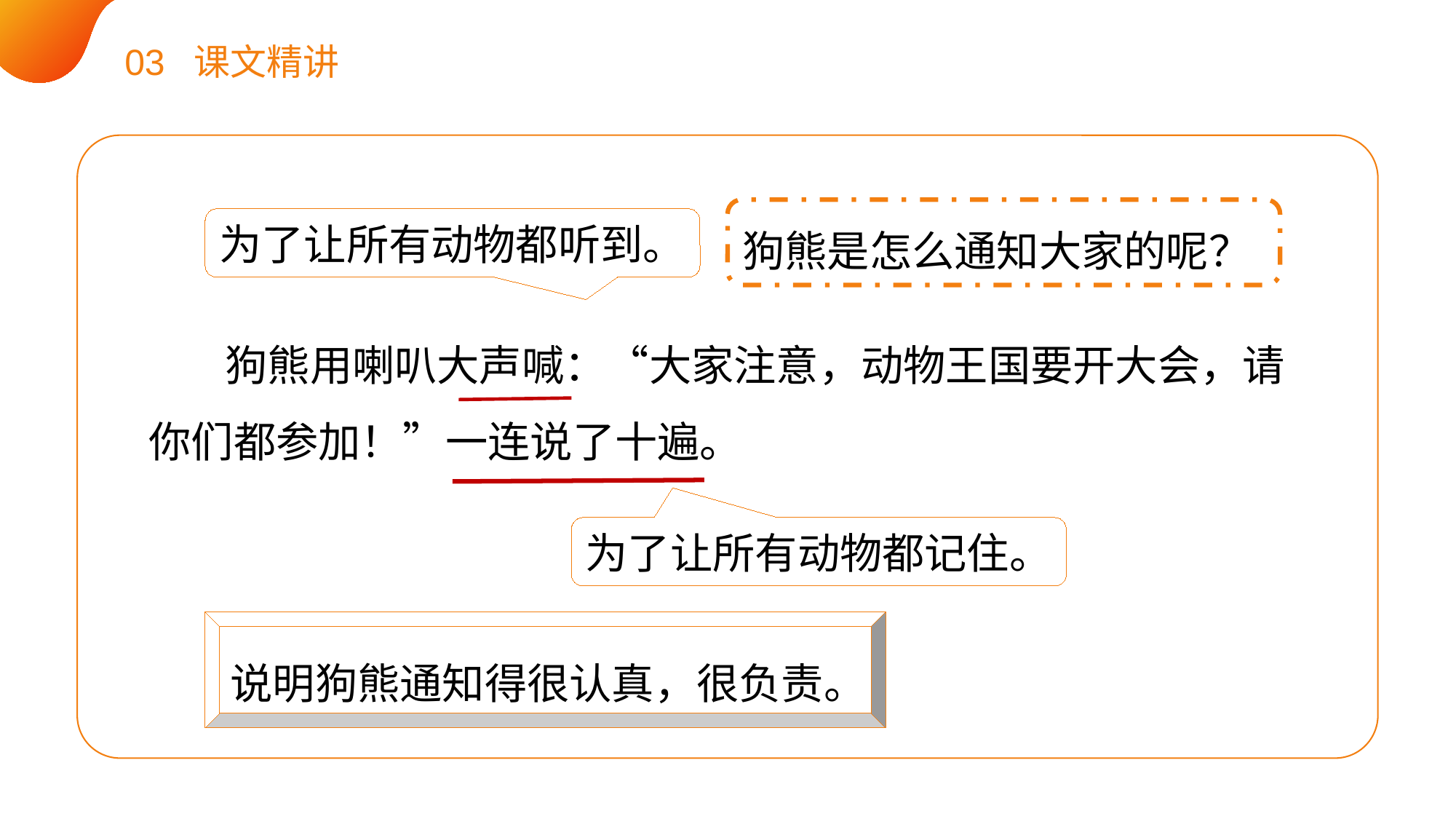

03  课文精讲
狗熊是怎么通知大家的呢？
为了让所有动物都听到。
       狗熊用喇叭大声喊：“大家注意，动物王国要开大会，请你们都参加！”一连说了十遍。
为了让所有动物都记住。
说明狗熊通知得很认真，很负责。